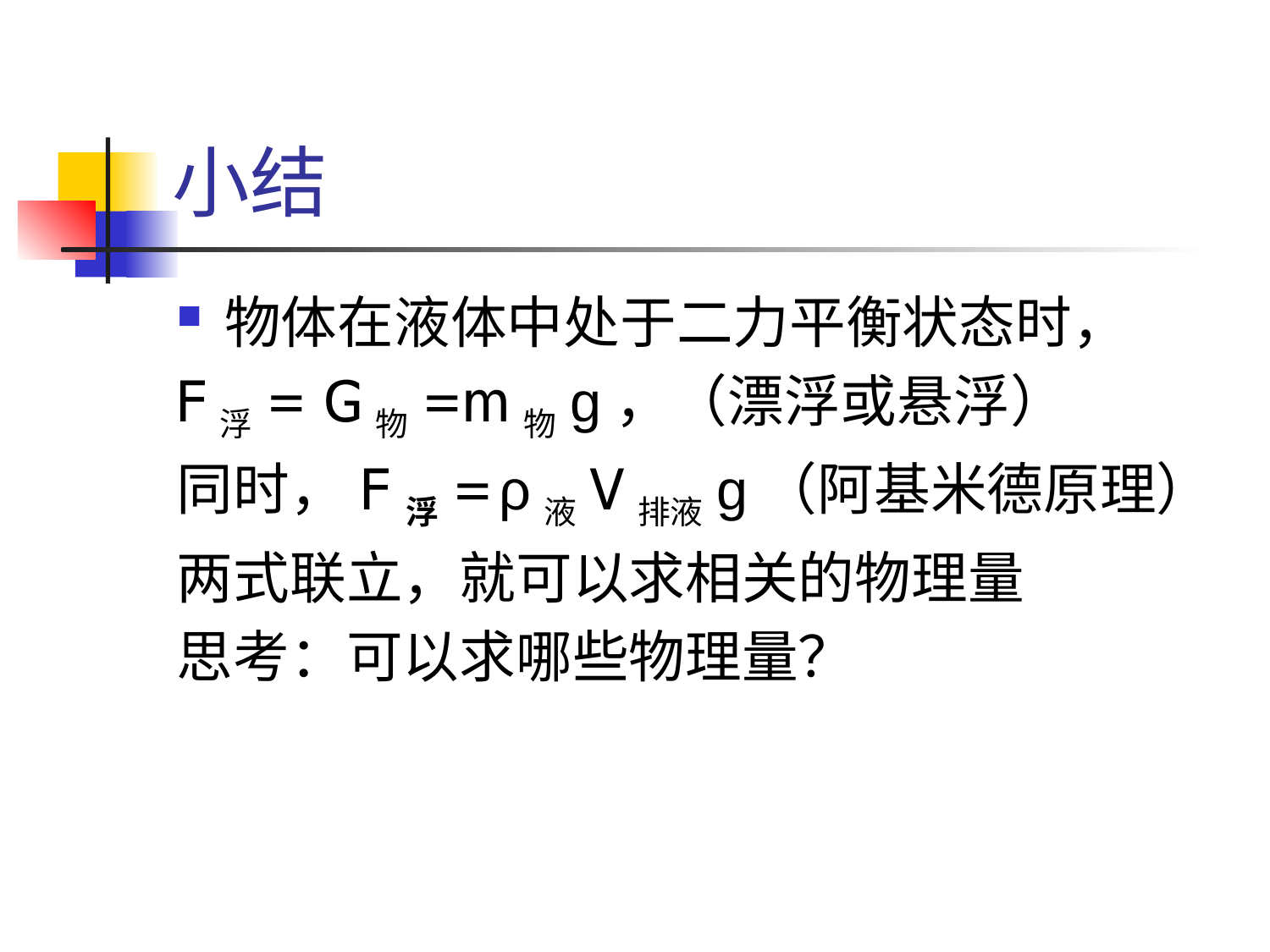

# 小结
物体在液体中处于二力平衡状态时，
F浮= G物=m物ɡ，（漂浮或悬浮）
同时，F浮=ρ液V排液ɡ（阿基米德原理）
两式联立，就可以求相关的物理量
思考：可以求哪些物理量？